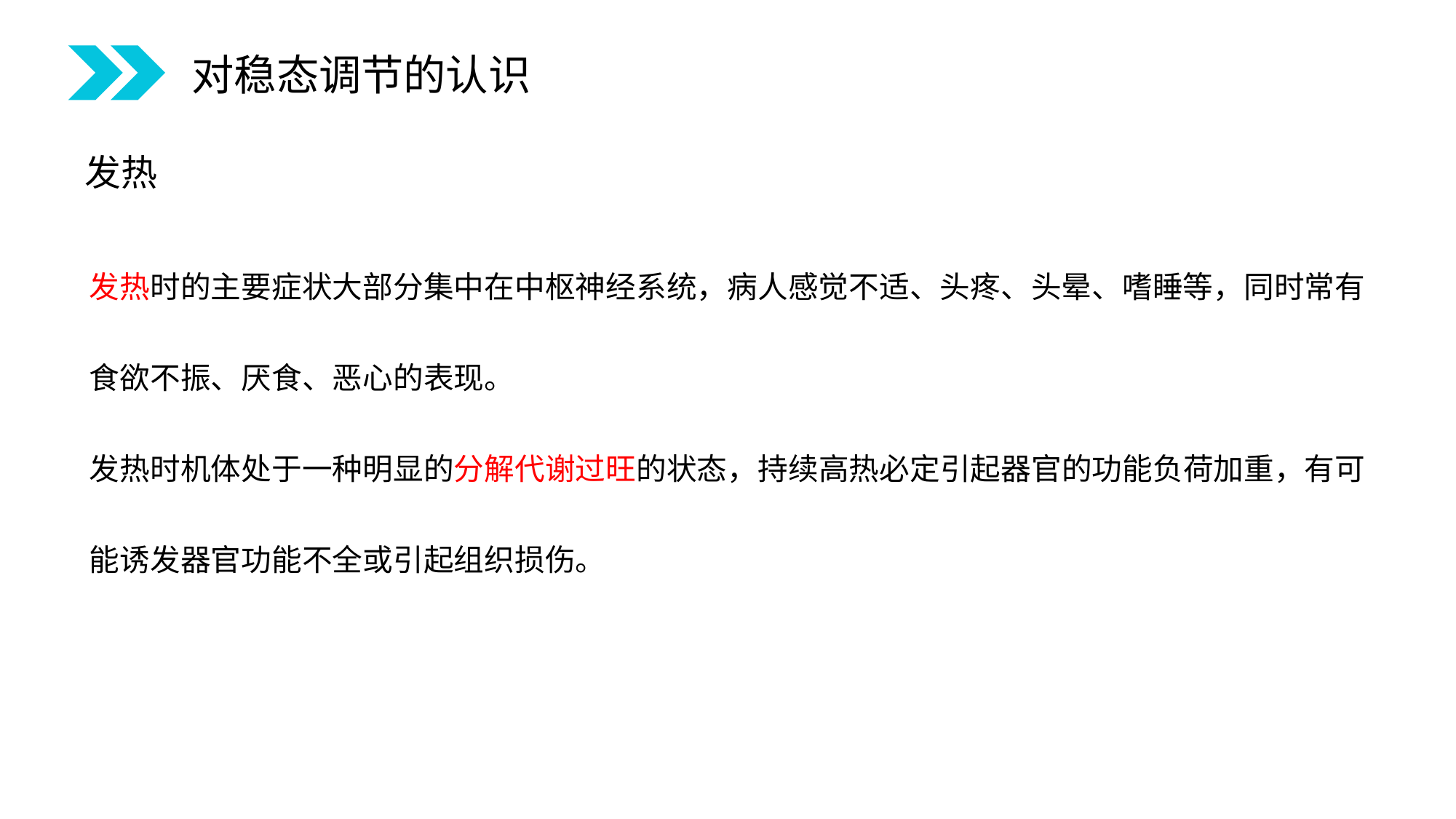

对稳态调节的认识
发热
发热时的主要症状大部分集中在中枢神经系统，病人感觉不适、头疼、头晕、嗜睡等，同时常有食欲不振、厌食、恶心的表现。
发热时机体处于一种明显的分解代谢过旺的状态，持续高热必定引起器官的功能负荷加重，有可能诱发器官功能不全或引起组织损伤。